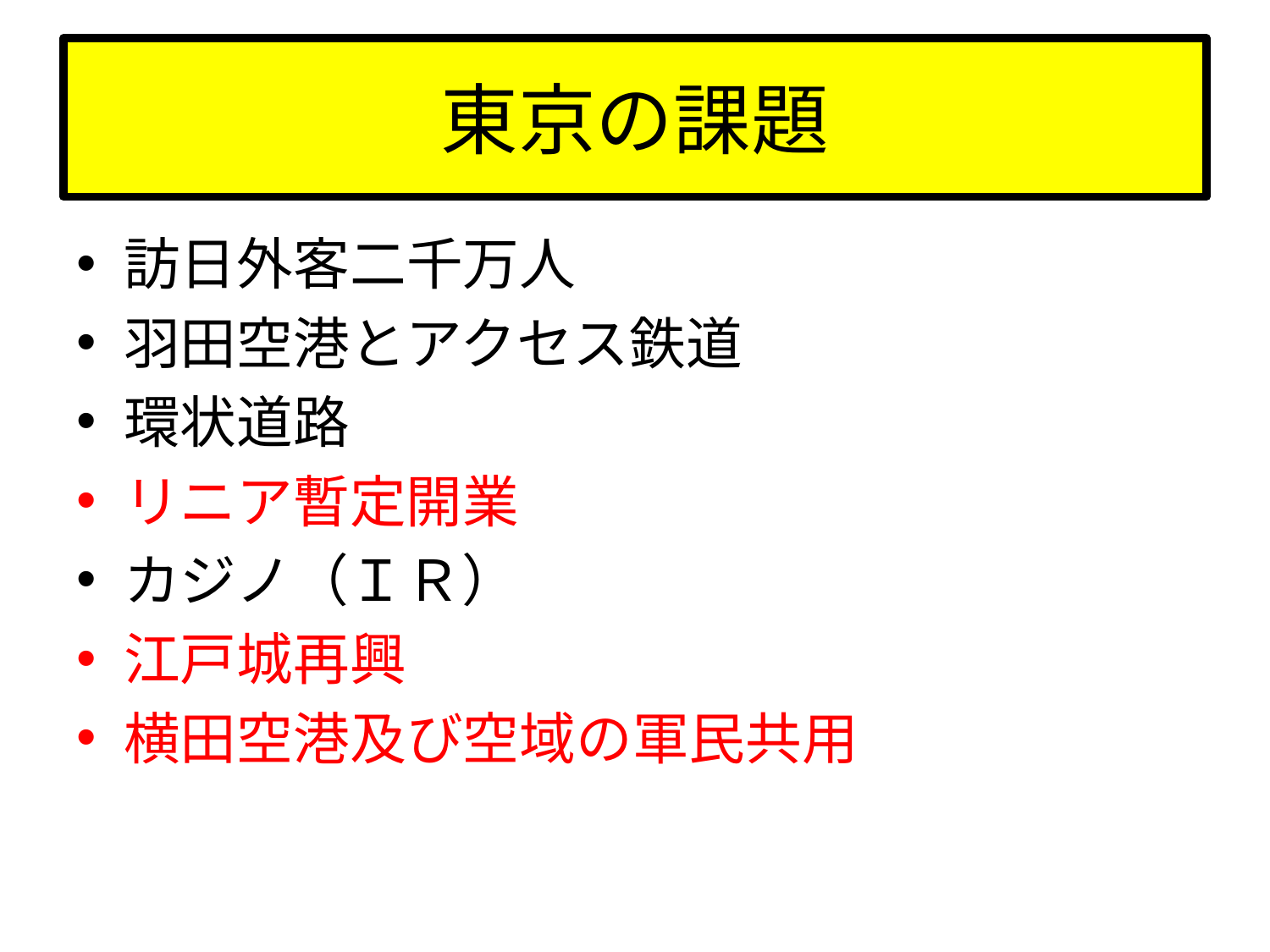

# 東京の課題
訪日外客二千万人
羽田空港とアクセス鉄道
環状道路
リニア暫定開業
カジノ（ＩＲ）
江戸城再興
横田空港及び空域の軍民共用